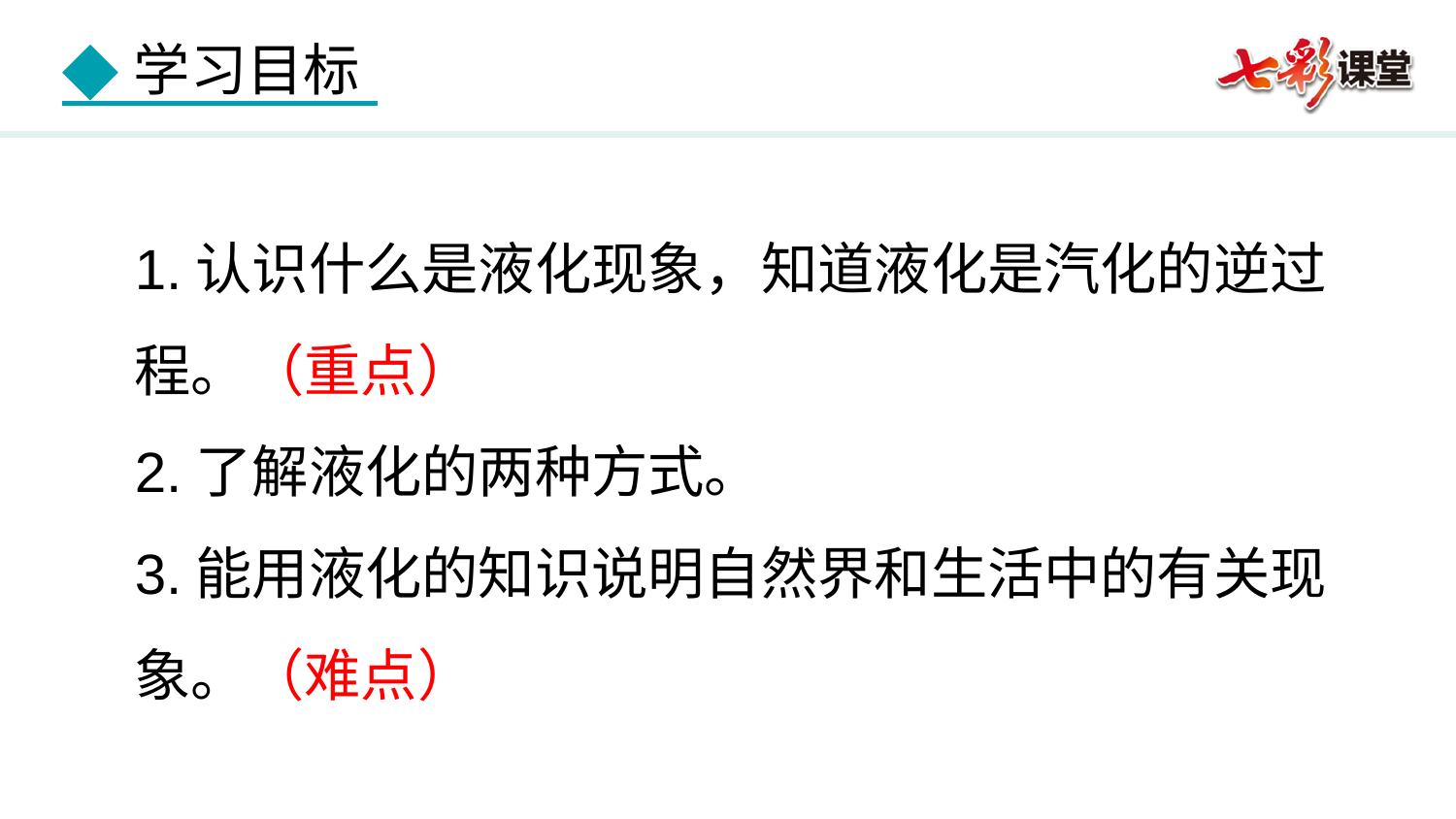

1.认识什么是液化现象，知道液化是汽化的逆过程。（重点）
2.了解液化的两种方式。
3.能用液化的知识说明自然界和生活中的有关现象。（难点）